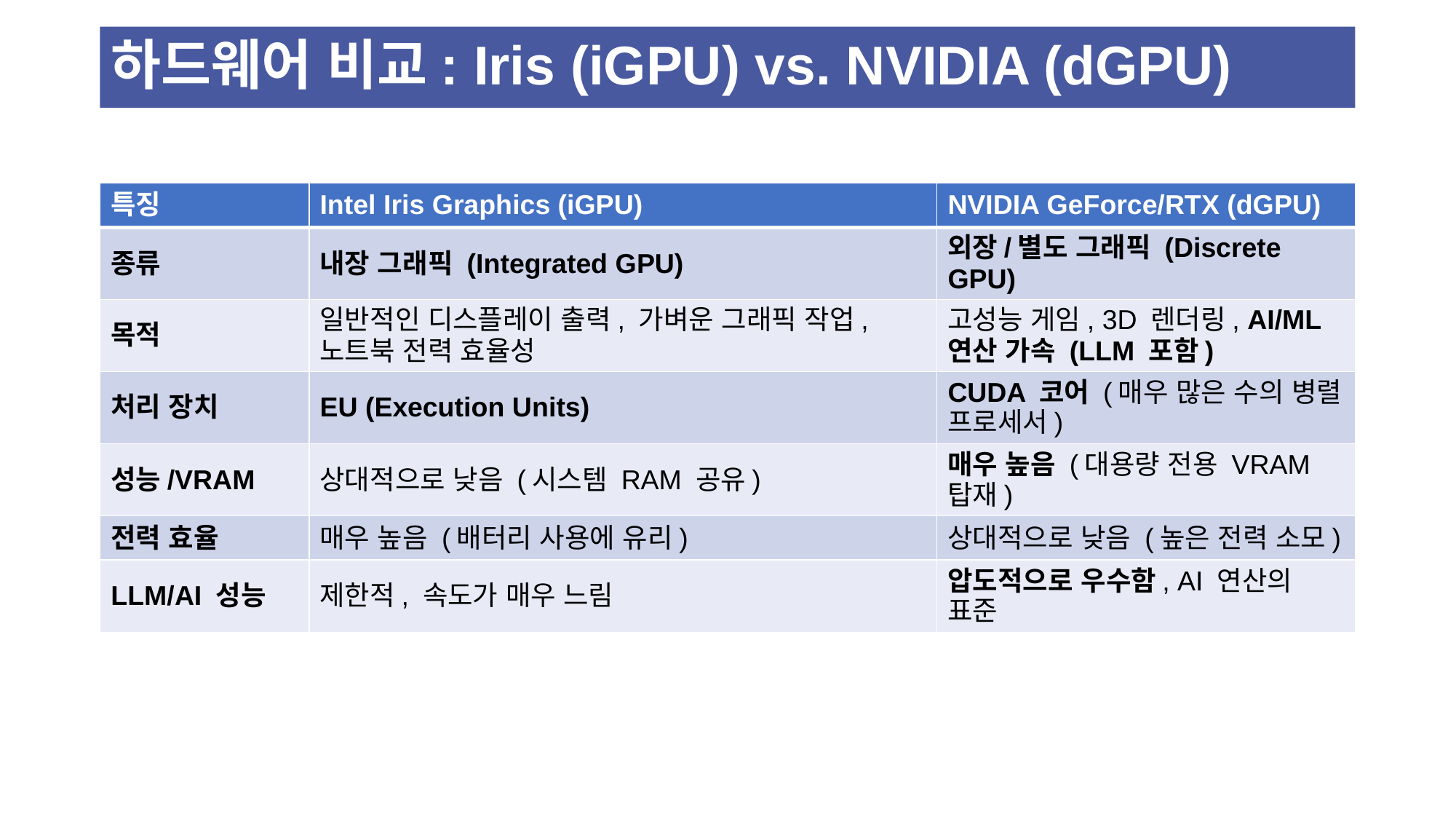

# 하드웨어 비교: Iris (iGPU) vs. NVIDIA (dGPU)
| 특징 | Intel Iris Graphics (iGPU) | NVIDIA GeForce/RTX (dGPU) |
| --- | --- | --- |
| 종류 | 내장 그래픽 (Integrated GPU) | 외장/별도 그래픽 (Discrete GPU) |
| 목적 | 일반적인 디스플레이 출력, 가벼운 그래픽 작업, 노트북 전력 효율성 | 고성능 게임, 3D 렌더링, AI/ML 연산 가속 (LLM 포함) |
| 처리 장치 | EU (Execution Units) | CUDA 코어 (매우 많은 수의 병렬 프로세서) |
| 성능/VRAM | 상대적으로 낮음 (시스템 RAM 공유) | 매우 높음 (대용량 전용 VRAM 탑재) |
| 전력 효율 | 매우 높음 (배터리 사용에 유리) | 상대적으로 낮음 (높은 전력 소모) |
| LLM/AI 성능 | 제한적, 속도가 매우 느림 | 압도적으로 우수함, AI 연산의 표준 |